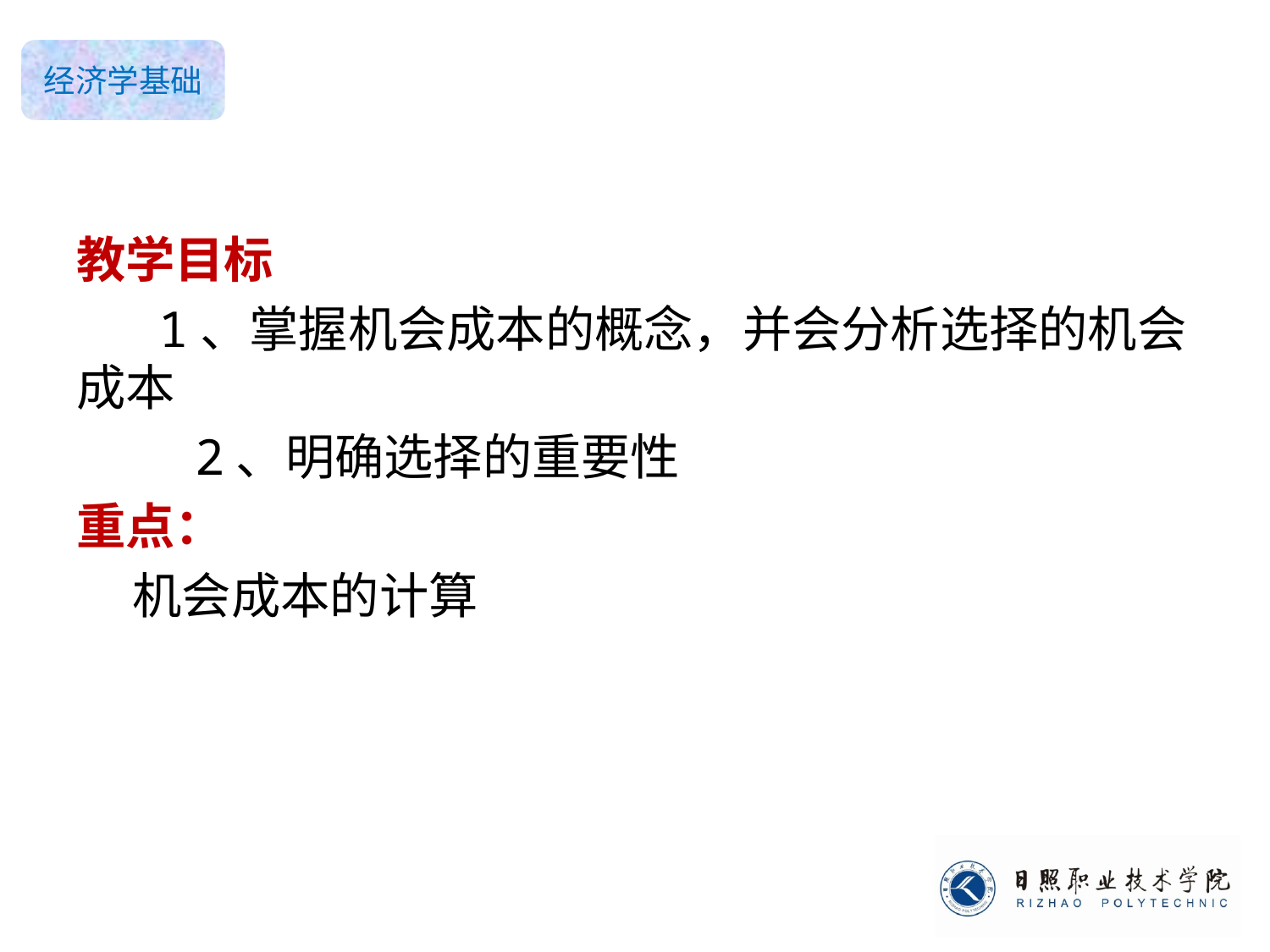

教学目标
      1、掌握机会成本的概念，并会分析选择的机会成本
    2、明确选择的重要性
重点：
    机会成本的计算